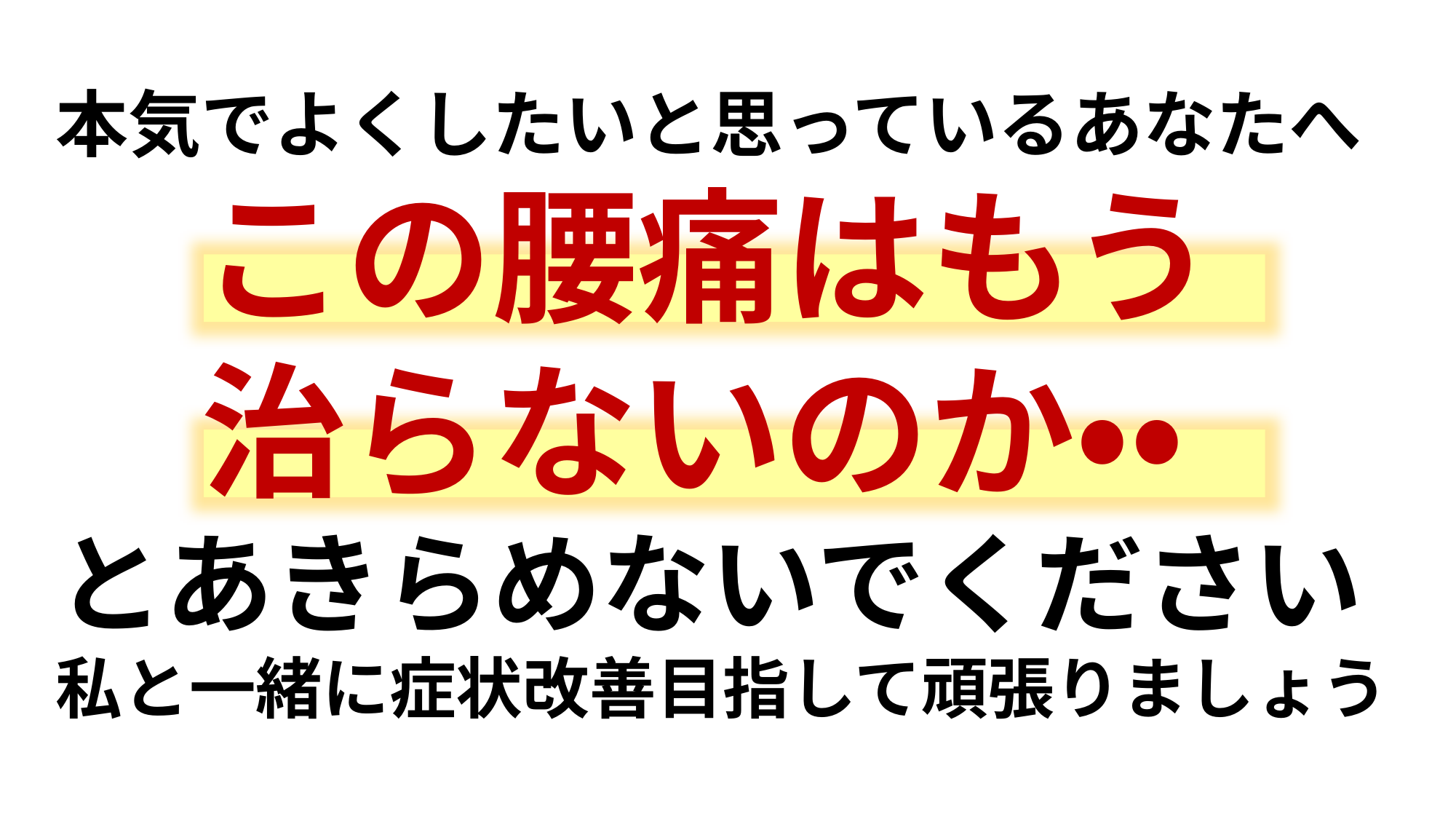

本気でよくしたいと思っているあなたへ
　この腰痛はもう
　治らないのか・・
とあきらめないでください
私と一緒に症状改善目指して頑張りましょう